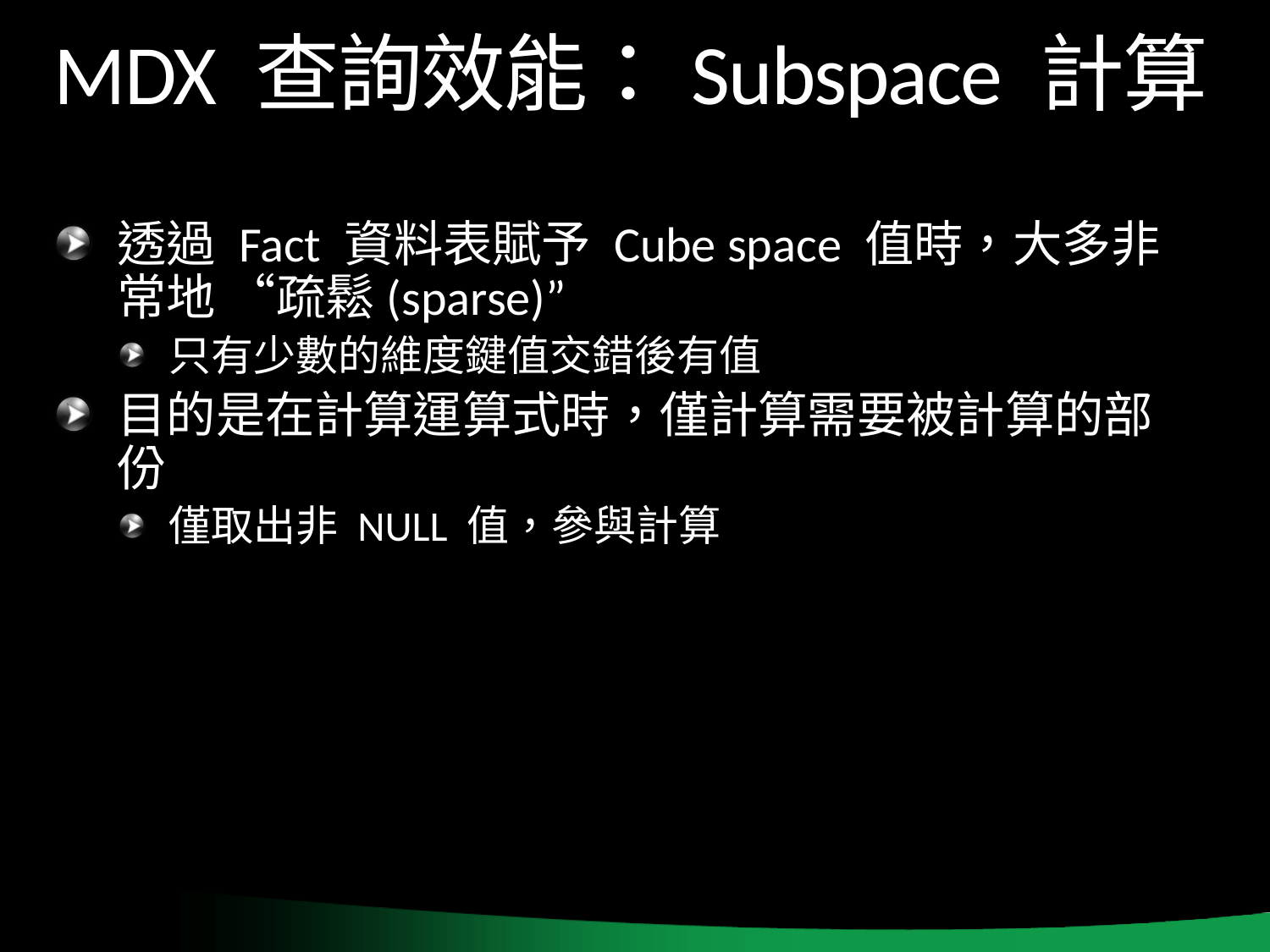

# MDX 查詢效能：Subspace 計算
透過 Fact 資料表賦予 Cube space 值時，大多非常地 “疏鬆(sparse)”
只有少數的維度鍵值交錯後有值
目的是在計算運算式時，僅計算需要被計算的部份
僅取出非 NULL 值，參與計算